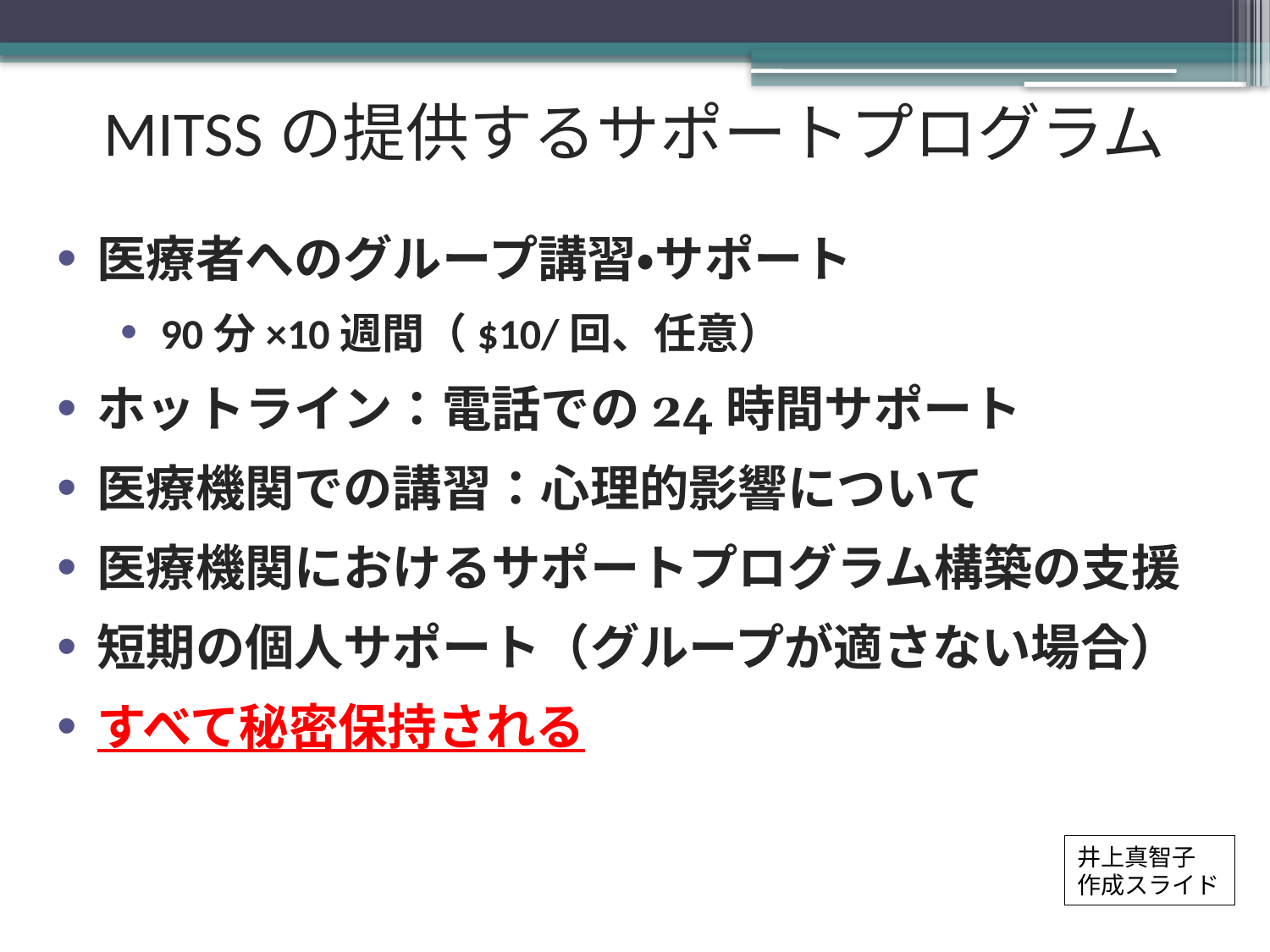

MITSSの提供するサポートプログラム
医療者へのグループ講習・サポート
90分×10週間（$10/回、任意）
ホットライン：電話での24時間サポート
医療機関での講習：心理的影響について
医療機関におけるサポートプログラム構築の支援
短期の個人サポート（グループが適さない場合）
すべて秘密保持される

井上真智子
作成スライド